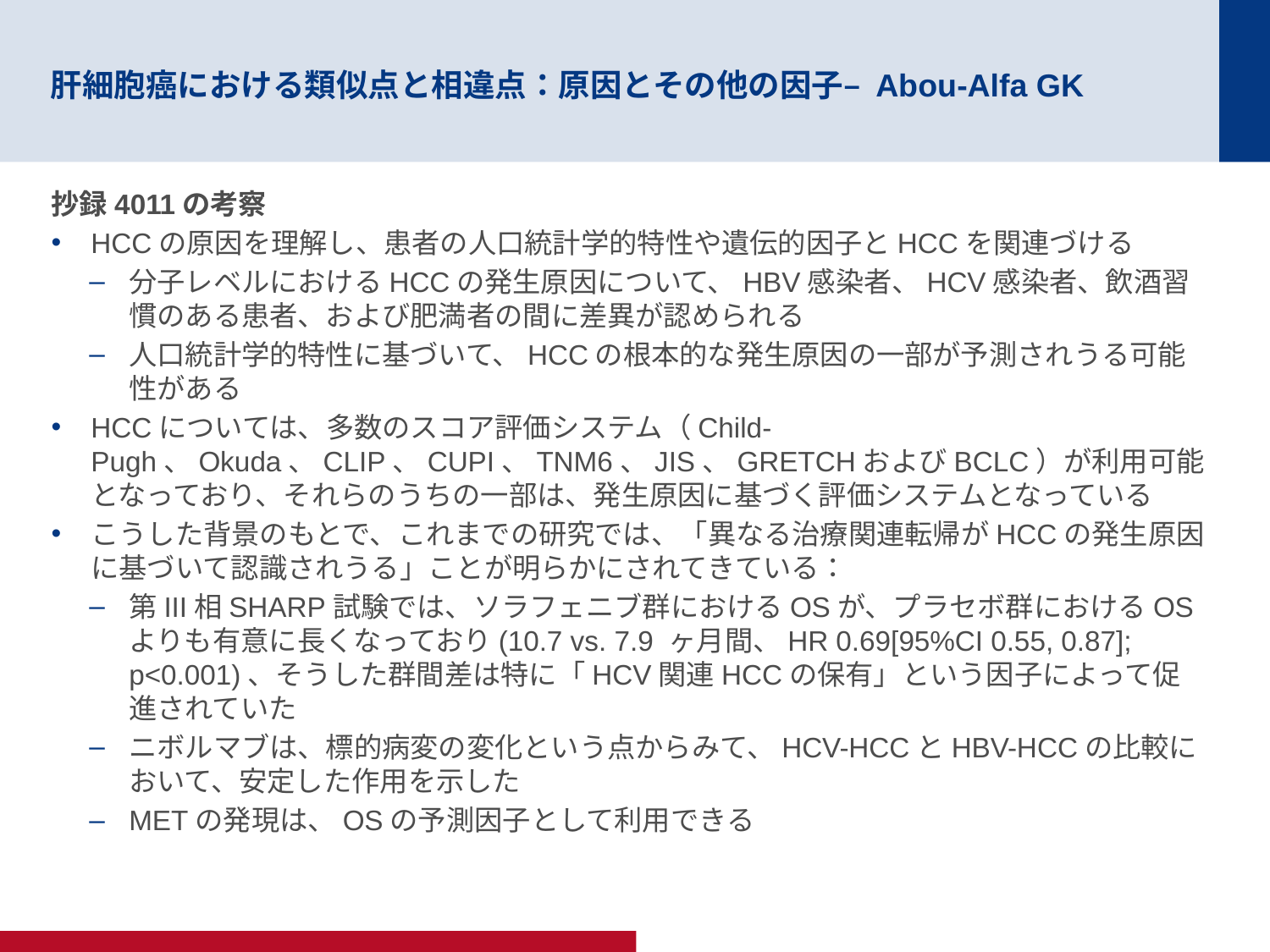

# 肝細胞癌における類似点と相違点：原因とその他の因子– Abou-Alfa GK
抄録4011の考察
HCCの原因を理解し、患者の人口統計学的特性や遺伝的因子とHCCを関連づける
分子レベルにおけるHCCの発生原因について、HBV感染者、HCV感染者、飲酒習慣のある患者、および肥満者の間に差異が認められる
人口統計学的特性に基づいて、HCCの根本的な発生原因の一部が予測されうる可能性がある
HCCについては、多数のスコア評価システム（Child-Pugh、Okuda、CLIP、CUPI、TNM6、JIS、GRETCHおよびBCLC）が利用可能となっており、それらのうちの一部は、発生原因に基づく評価システムとなっている
こうした背景のもとで、これまでの研究では、「異なる治療関連転帰がHCCの発生原因に基づいて認識されうる」ことが明らかにされてきている：
第III相SHARP試験では、ソラフェニブ群におけるOSが、プラセボ群におけるOSよりも有意に長くなっており(10.7 vs. 7.9 ヶ月間、HR 0.69[95%CI 0.55, 0.87]; p<0.001)、そうした群間差は特に「HCV関連HCCの保有」という因子によって促進されていた
ニボルマブは、標的病変の変化という点からみて、HCV-HCCとHBV-HCCの比較において、安定した作用を示した
METの発現は、OSの予測因子として利用できる